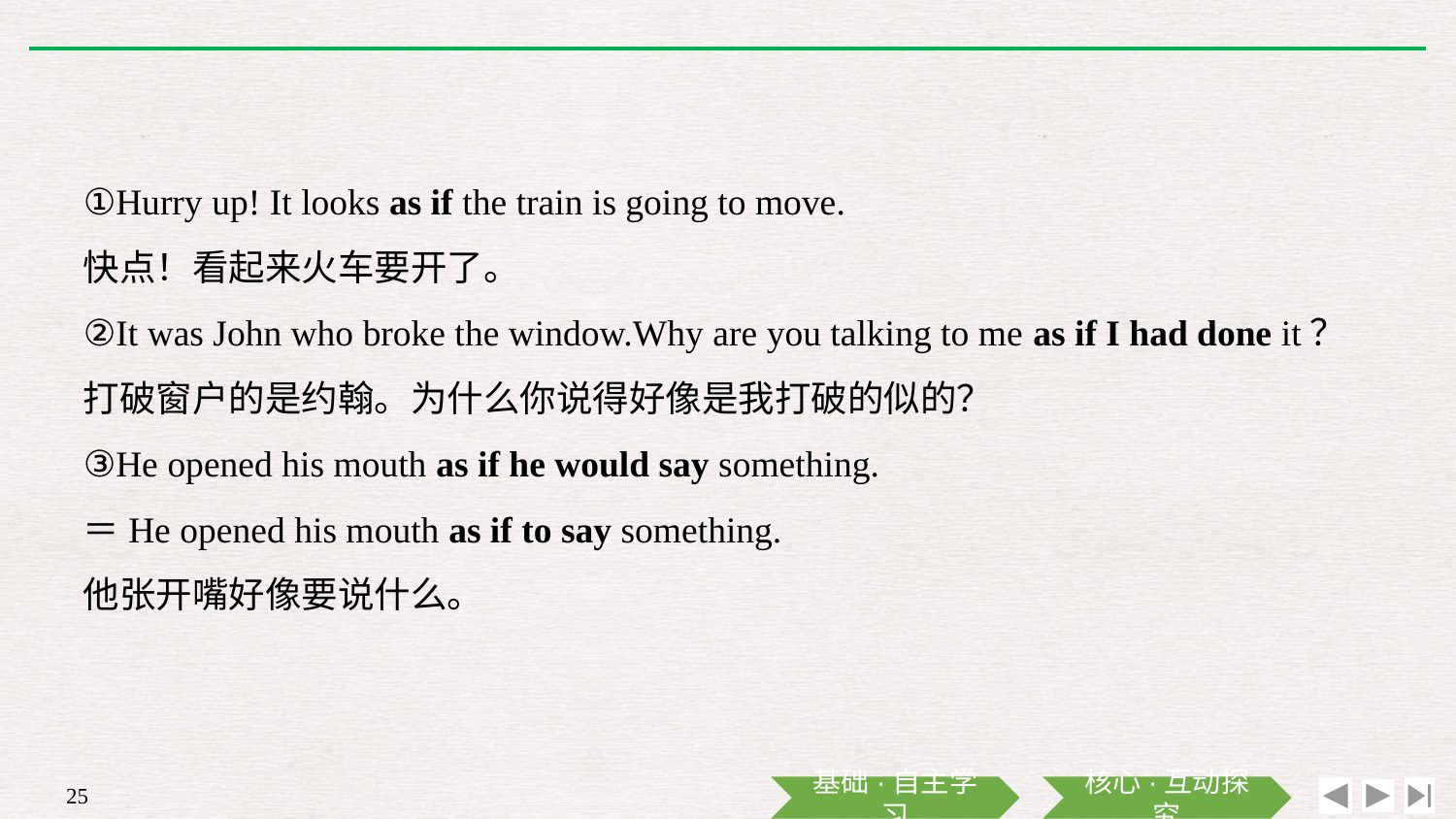

①Hurry up! It looks as if the train is going to move.
快点！看起来火车要开了。
②It was John who broke the window.Why are you talking to me as if I had done it？
打破窗户的是约翰。为什么你说得好像是我打破的似的？
③He opened his mouth as if he would say something.
＝He opened his mouth as if to say something.
他张开嘴好像要说什么。